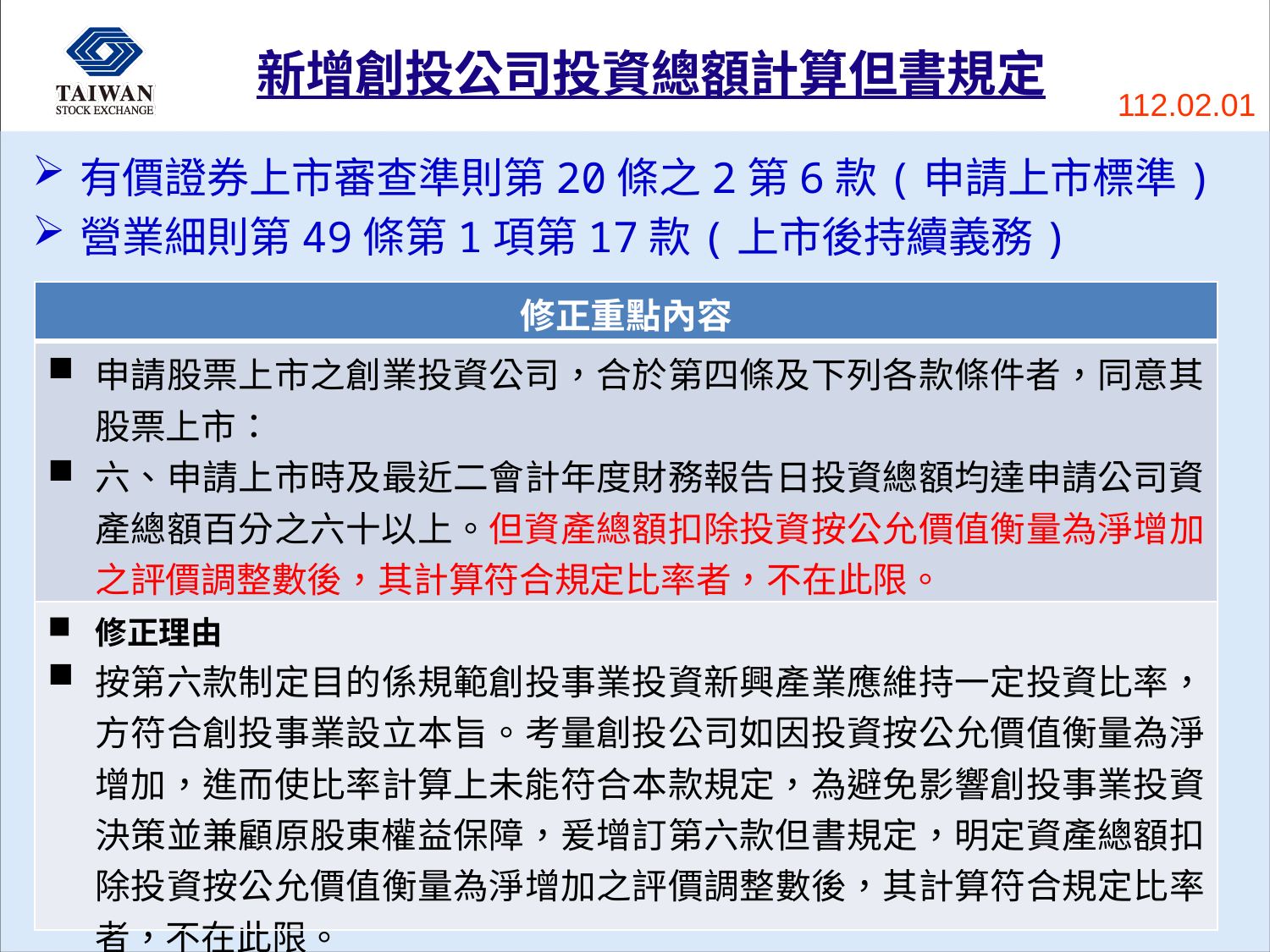

# 新增創投公司投資總額計算但書規定
112.02.01
有價證券上市審查準則第20條之2第6款(申請上市標準)
營業細則第49條第1項第17款(上市後持續義務)

| 修正重點內容 |
| --- |
| 申請股票上市之創業投資公司，合於第四條及下列各款條件者，同意其股票上市： 六、申請上市時及最近二會計年度財務報告日投資總額均達申請公司資產總額百分之六十以上。但資產總額扣除投資按公允價值衡量為淨增加之評價調整數後，其計算符合規定比率者，不在此限。 |
| 修正理由 按第六款制定目的係規範創投事業投資新興產業應維持一定投資比率，方符合創投事業設立本旨。考量創投公司如因投資按公允價值衡量為淨增加，進而使比率計算上未能符合本款規定，為避免影響創投事業投資決策並兼顧原股東權益保障，爰增訂第六款但書規定，明定資產總額扣除投資按公允價值衡量為淨增加之評價調整數後，其計算符合規定比率者，不在此限。 |
10